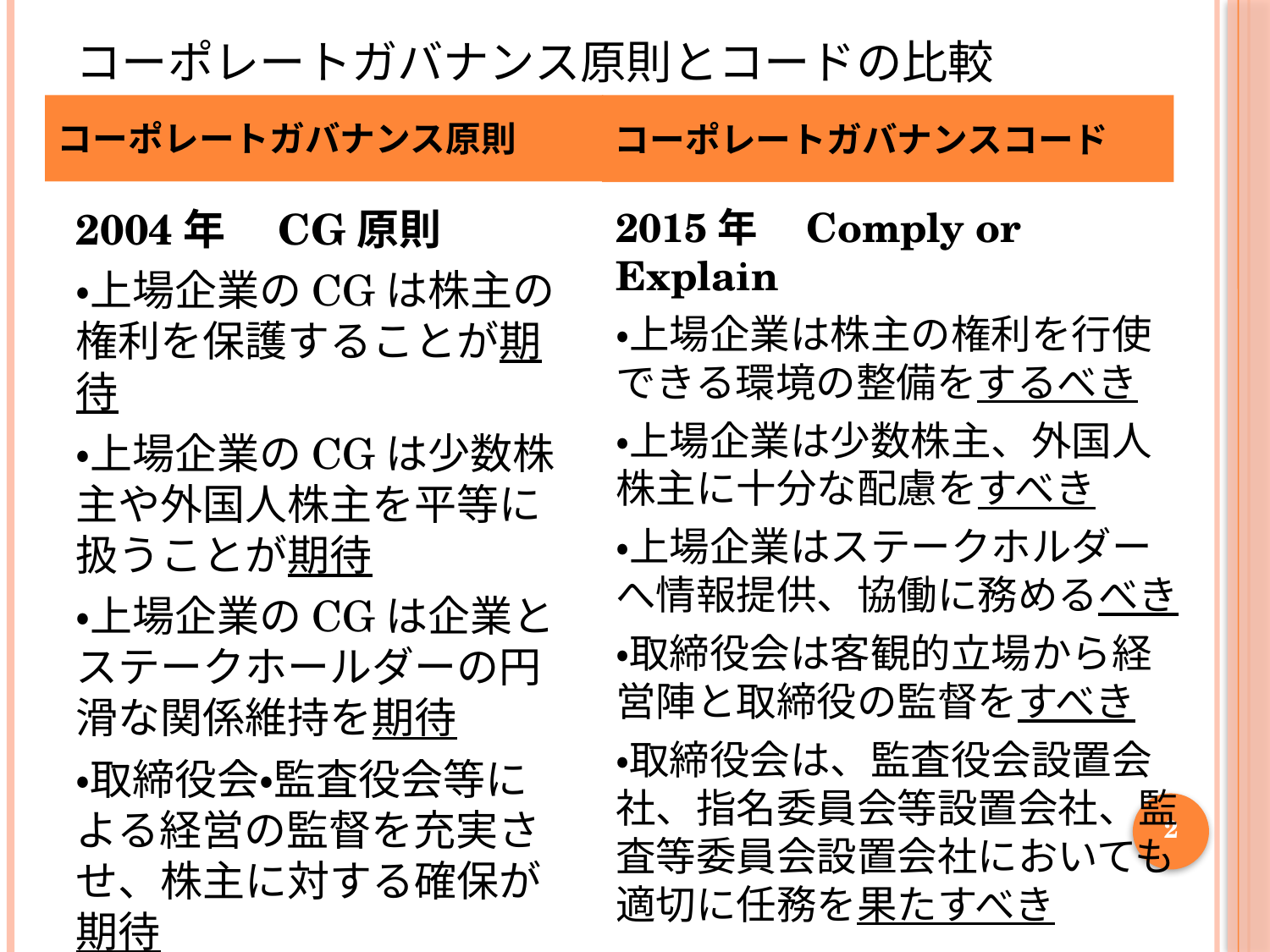

# コーポレートガバナンス原則とコードの比較
コーポレートガバナンス原則

コーポレートガバナンスコード

2004年　CG原則
・上場企業のCGは株主の権利を保護することが期待
・上場企業のCGは少数株主や外国人株主を平等に扱うことが期待
・上場企業のCGは企業とステークホールダーの円滑な関係維持を期待
・取締役会・監査役会等による経営の監督を充実させ、株主に対する確保が期待
2015年　Comply or Explain
・上場企業は株主の権利を行使できる環境の整備をするべき
・上場企業は少数株主、外国人株主に十分な配慮をすべき
・上場企業はステークホルダーへ情報提供、協働に務めるべき
・取締役会は客観的立場から経営陣と取締役の監督をすべき
・取締役会は、監査役会設置会社、指名委員会等設置会社、監査等委員会設置会社においても適切に任務を果たすべき
2